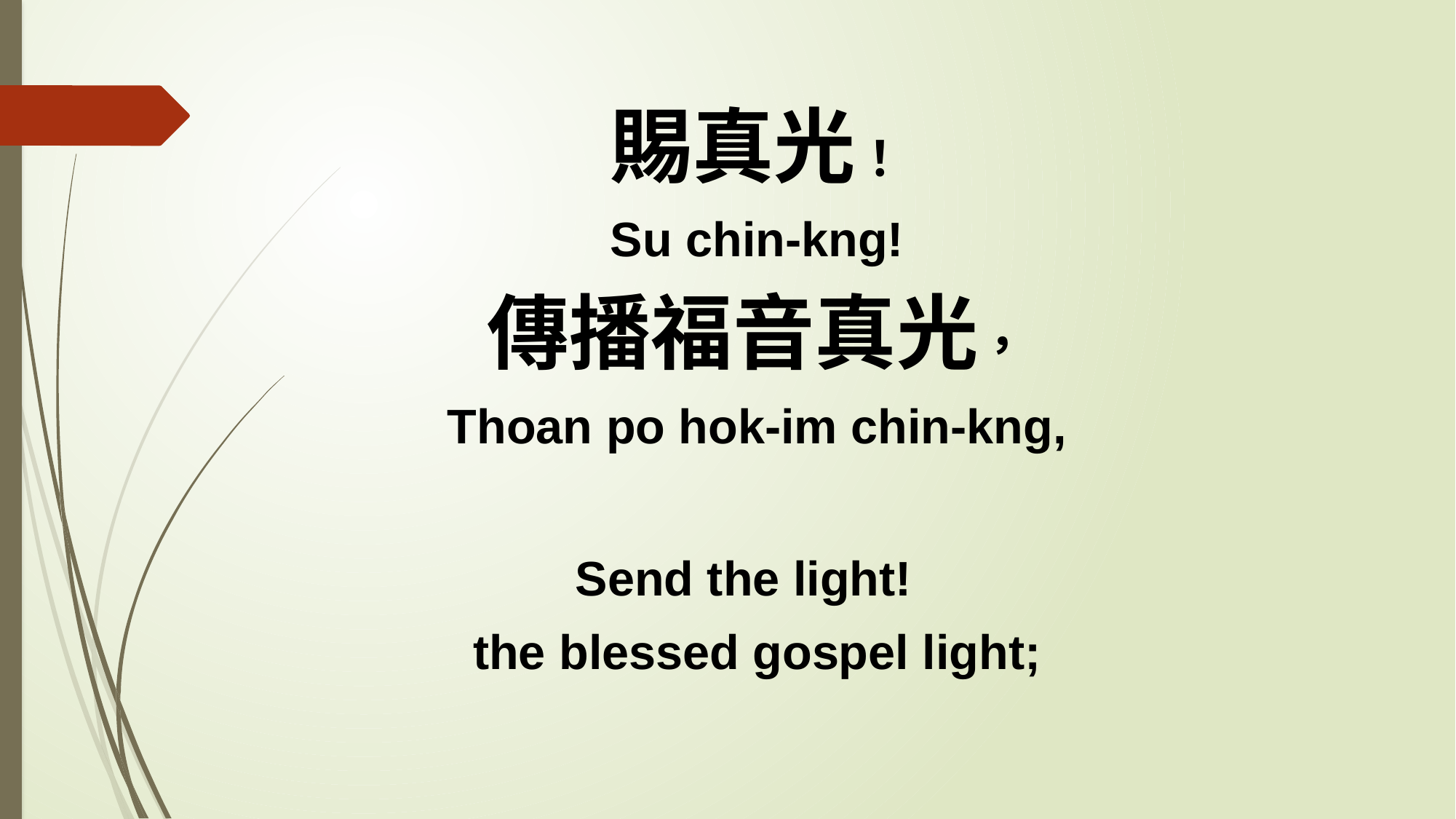

賜真光！
Su chin-kng!
傳播福音真光，
Thoan po hok-im chin-kng,

Send the light!
the blessed gospel light;